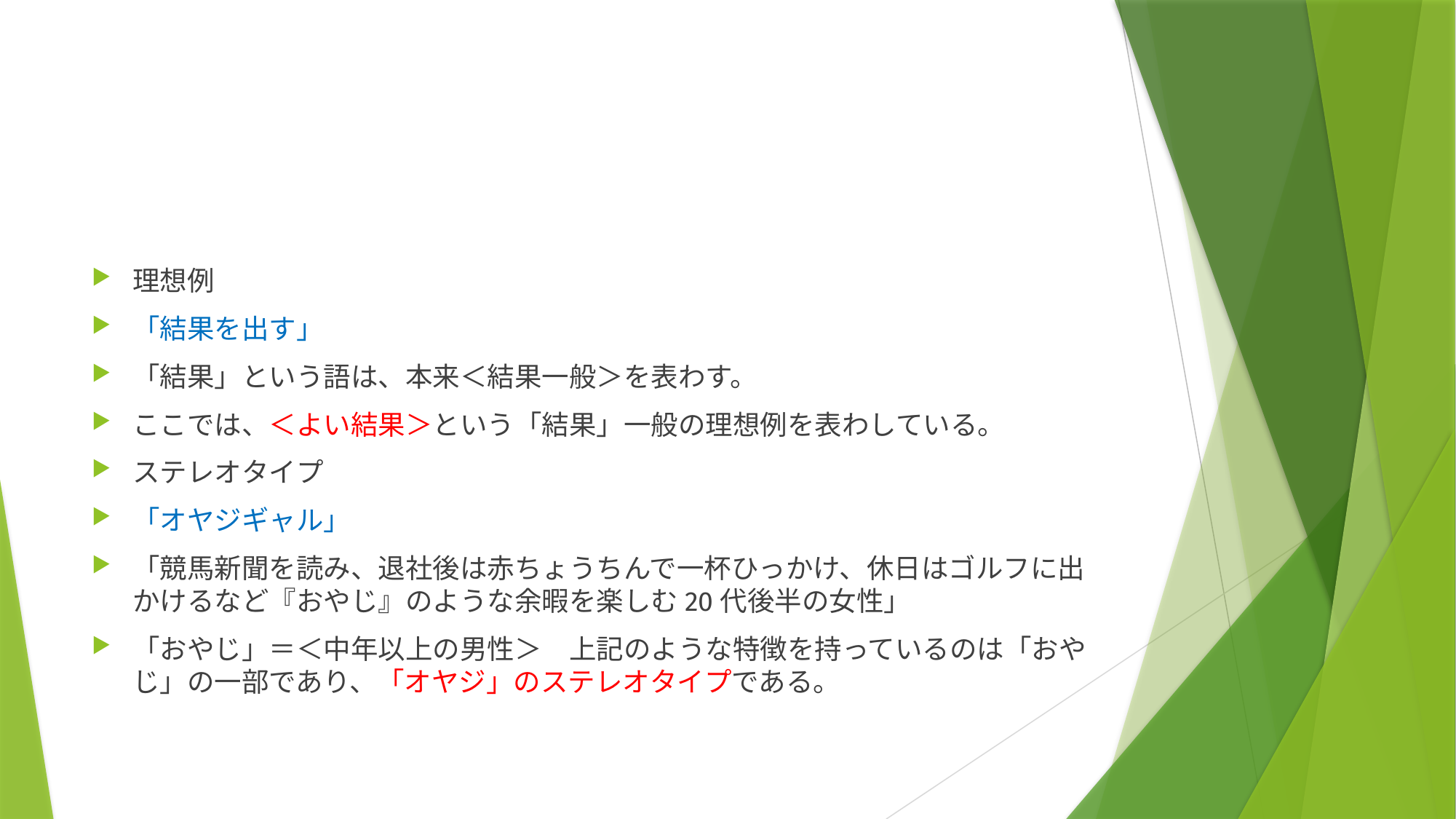

#
理想例
「結果を出す」
「結果」という語は、本来＜結果一般＞を表わす。
ここでは、＜よい結果＞という「結果」一般の理想例を表わしている。
ステレオタイプ
「オヤジギャル」
「競馬新聞を読み、退社後は赤ちょうちんで一杯ひっかけ、休日はゴルフに出かけるなど『おやじ』のような余暇を楽しむ20代後半の女性」
「おやじ」＝＜中年以上の男性＞　上記のような特徴を持っているのは「おやじ」の一部であり、「オヤジ」のステレオタイプである。